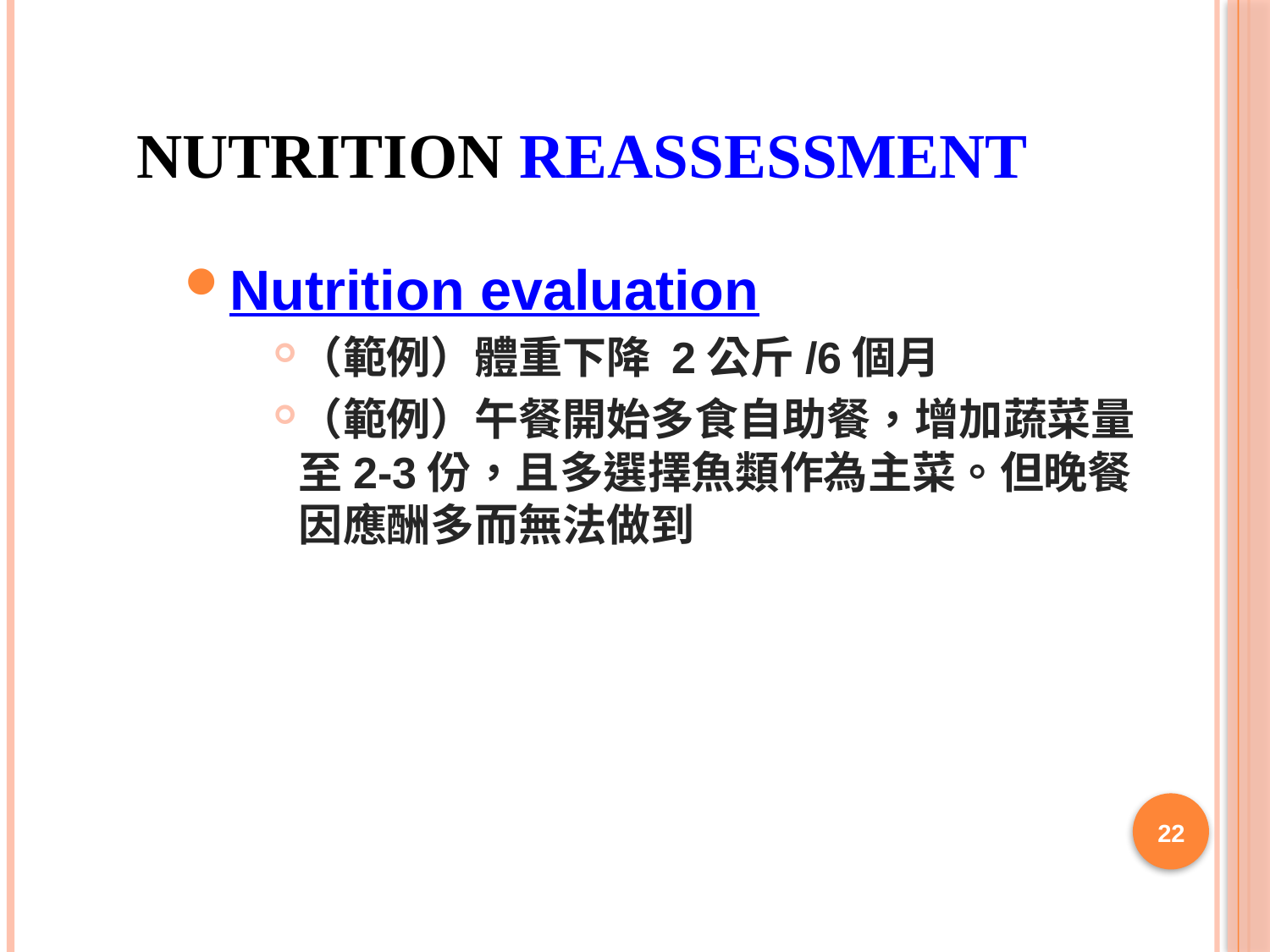

# Nutrition Reassessment
Nutrition evaluation
（範例）體重下降 2公斤/6個月
（範例）午餐開始多食自助餐，增加蔬菜量至2-3份，且多選擇魚類作為主菜。但晚餐因應酬多而無法做到

22